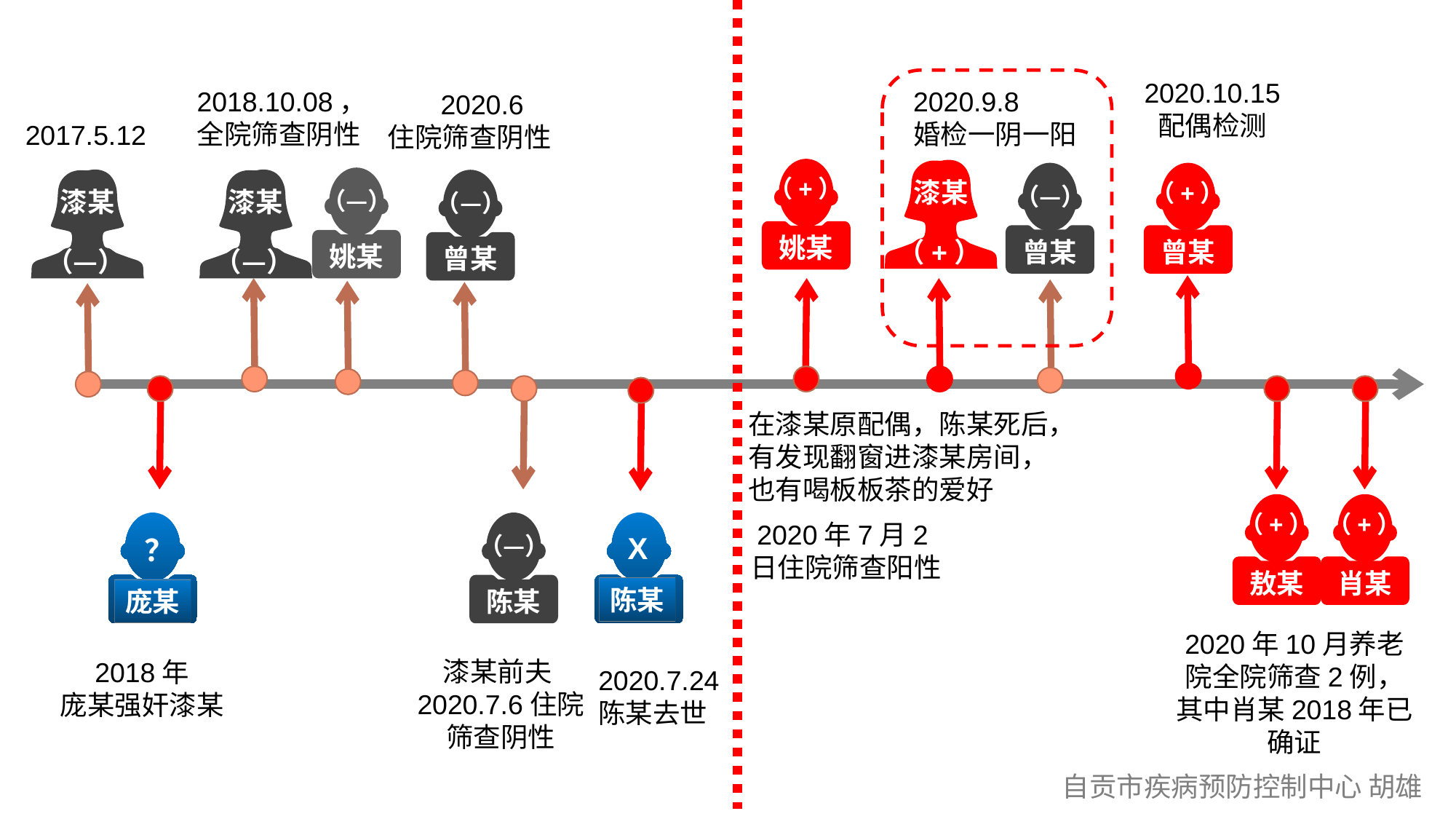

2020.10.15
配偶检测
2018.10.08，全院筛查阴性
2020.9.8
婚检一阴一阳
2020.6
住院筛查阴性
2017.5.12

（+）
姚某

漆某
（+）

（—）
曾某

（+）
曾某

（—）
姚某

漆某
（—）

漆某
（—）

（—）
曾某

在漆某原配偶，陈某死后，有发现翻窗进漆某房间，
也有喝板板茶的爱好

（+）
敖某

（+）
肖某

？
庞某

（—）
陈某

X
陈某
2020年7月2日住院筛查阳性
2020年10月养老院全院筛查2例，其中肖某2018年已确证
漆某前夫2020.7.6住院筛查阴性
2018年
庞某强奸漆某
2020.7.24
陈某去世